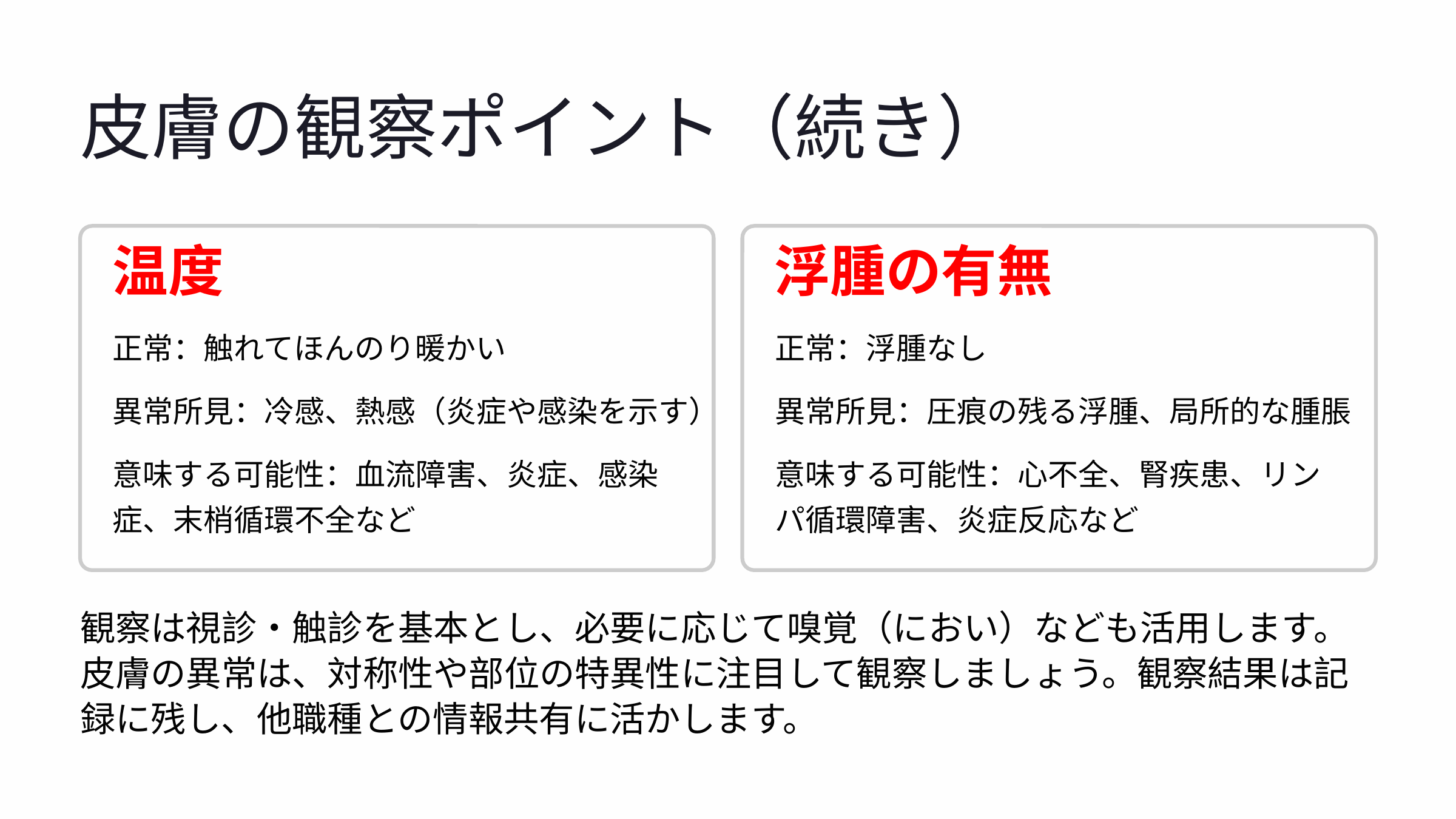

皮膚の観察ポイント（続き）

温度
浮腫の有無
正常：触れてほんのり暖かい
正常：浮腫なし
異常所見：冷感、熱感（炎症や感染を示す）
異常所見：圧痕の残る浮腫、局所的な腫脹
意味する可能性：血流障害、炎症、感染症、末梢循環不全など
意味する可能性：心不全、腎疾患、リンパ循環障害、炎症反応など
観察は視診・触診を基本とし、必要に応じて嗅覚（におい）なども活用します。皮膚の異常は、対称性や部位の特異性に注目して観察しましょう。観察結果は記録に残し、他職種との情報共有に活かします。